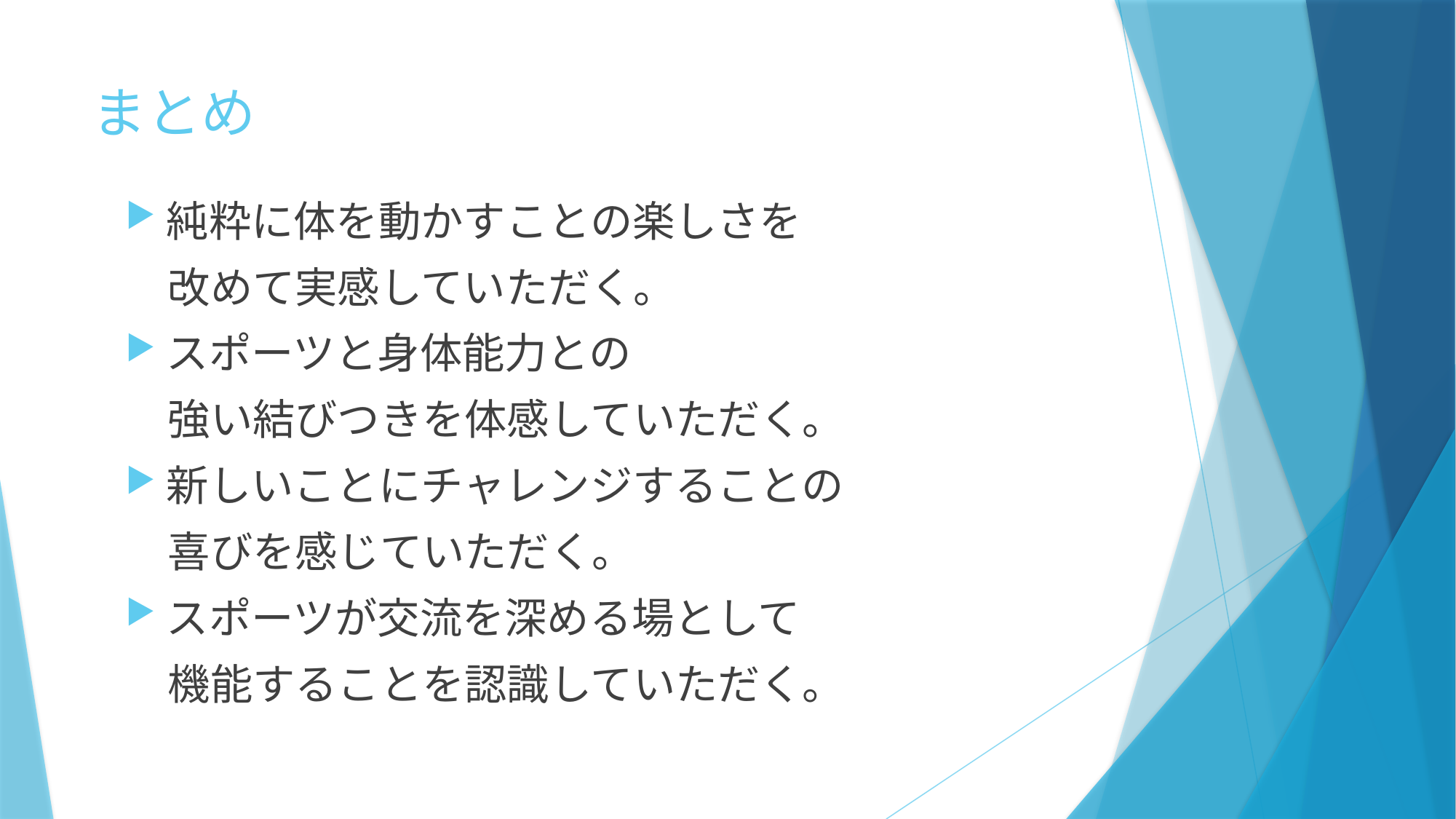

# まとめ
純粋に体を動かすことの楽しさを
　改めて実感していただく。
スポーツと身体能力との
　強い結びつきを体感していただく。
新しいことにチャレンジすることの
　喜びを感じていただく。
スポーツが交流を深める場として
　機能することを認識していただく。